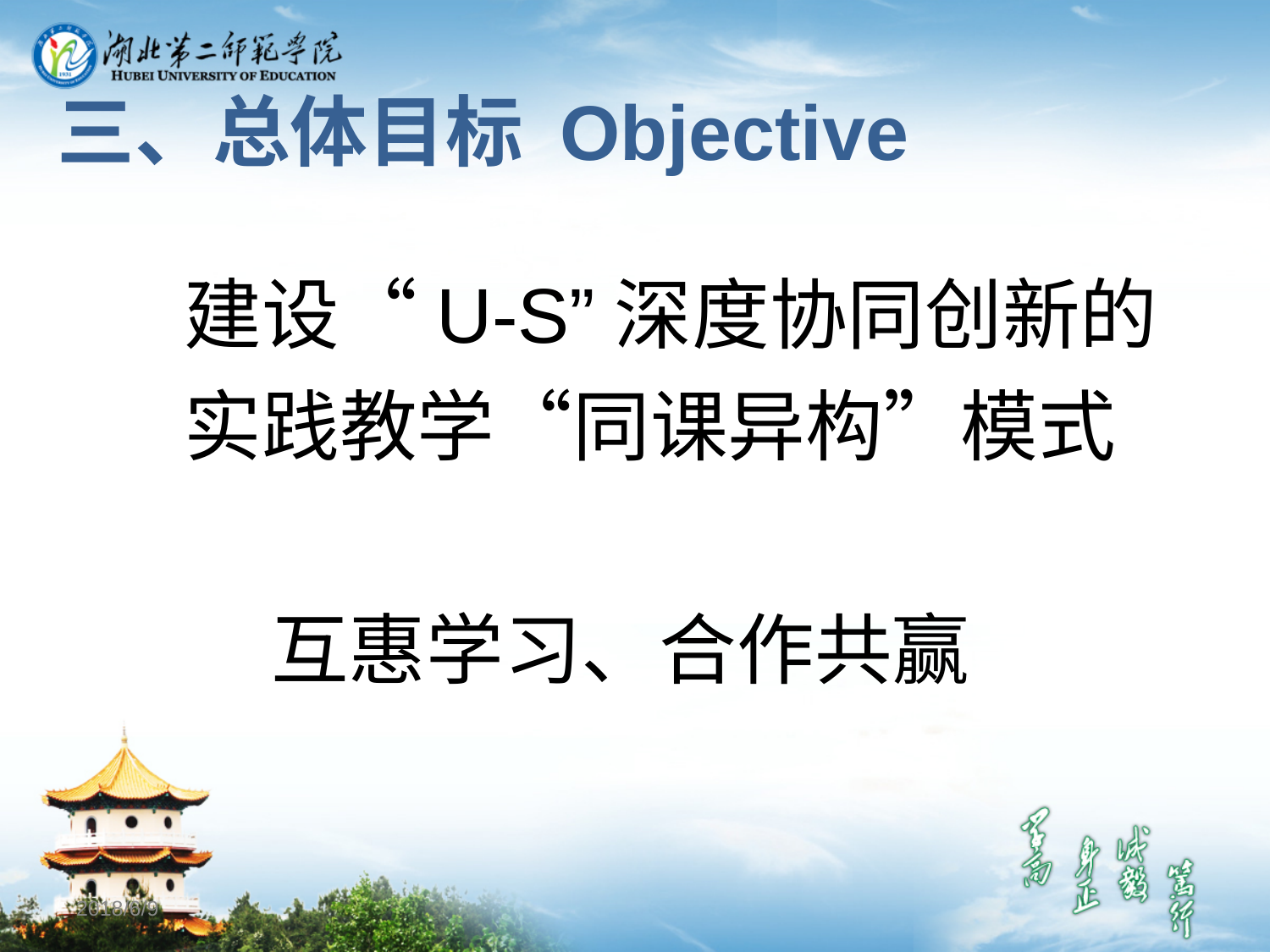

# 三、总体目标 Objective 建设“U-S”深度协同创新的实践教学“同课异构”模式 互惠学习、合作共赢
2018/6/9